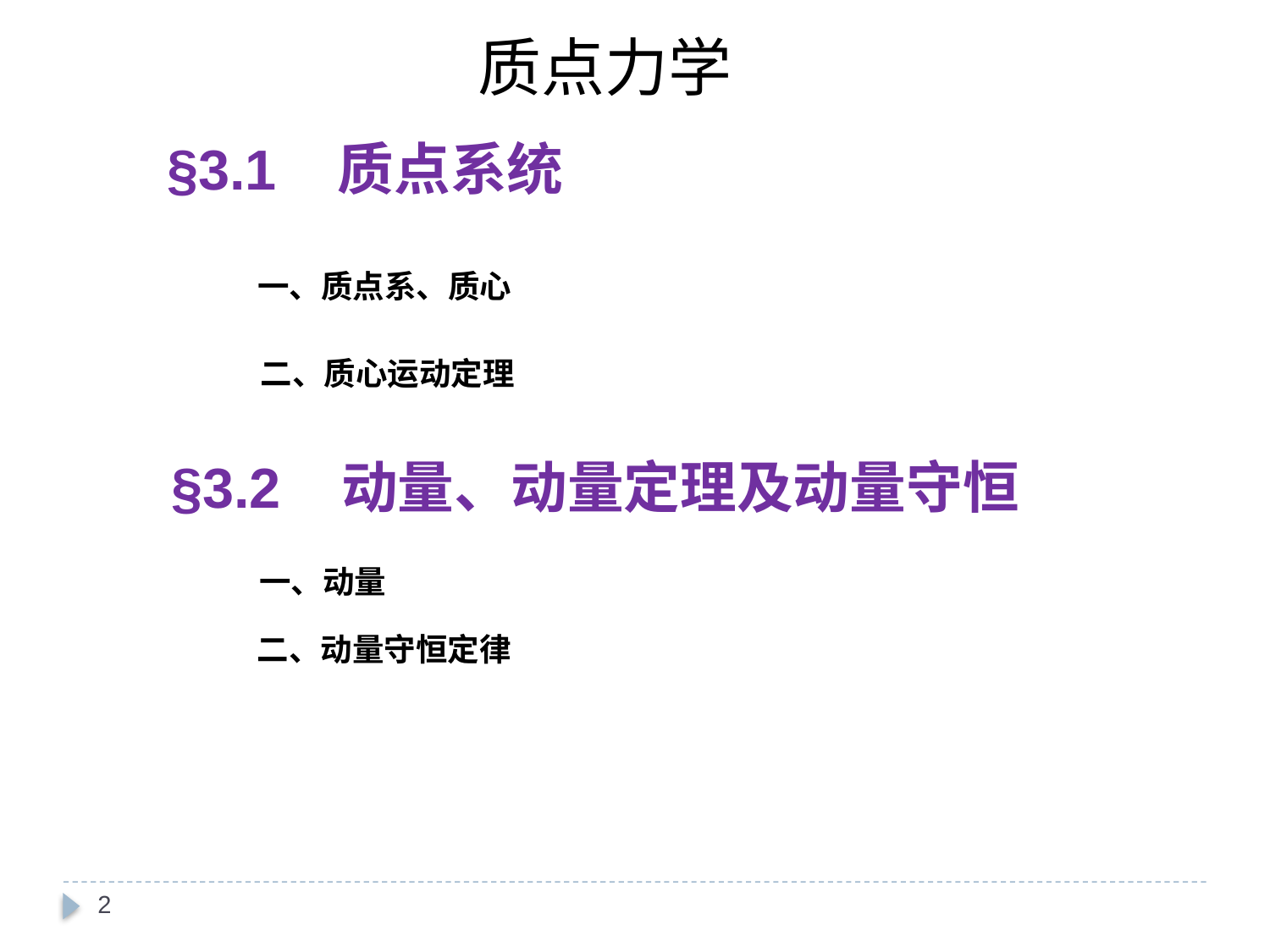

质点力学
§3.1   质点系统
一、质点系、质心
二、质心运动定理
§3.2   动量、动量定理及动量守恒
一、动量
二、动量守恒定律
2